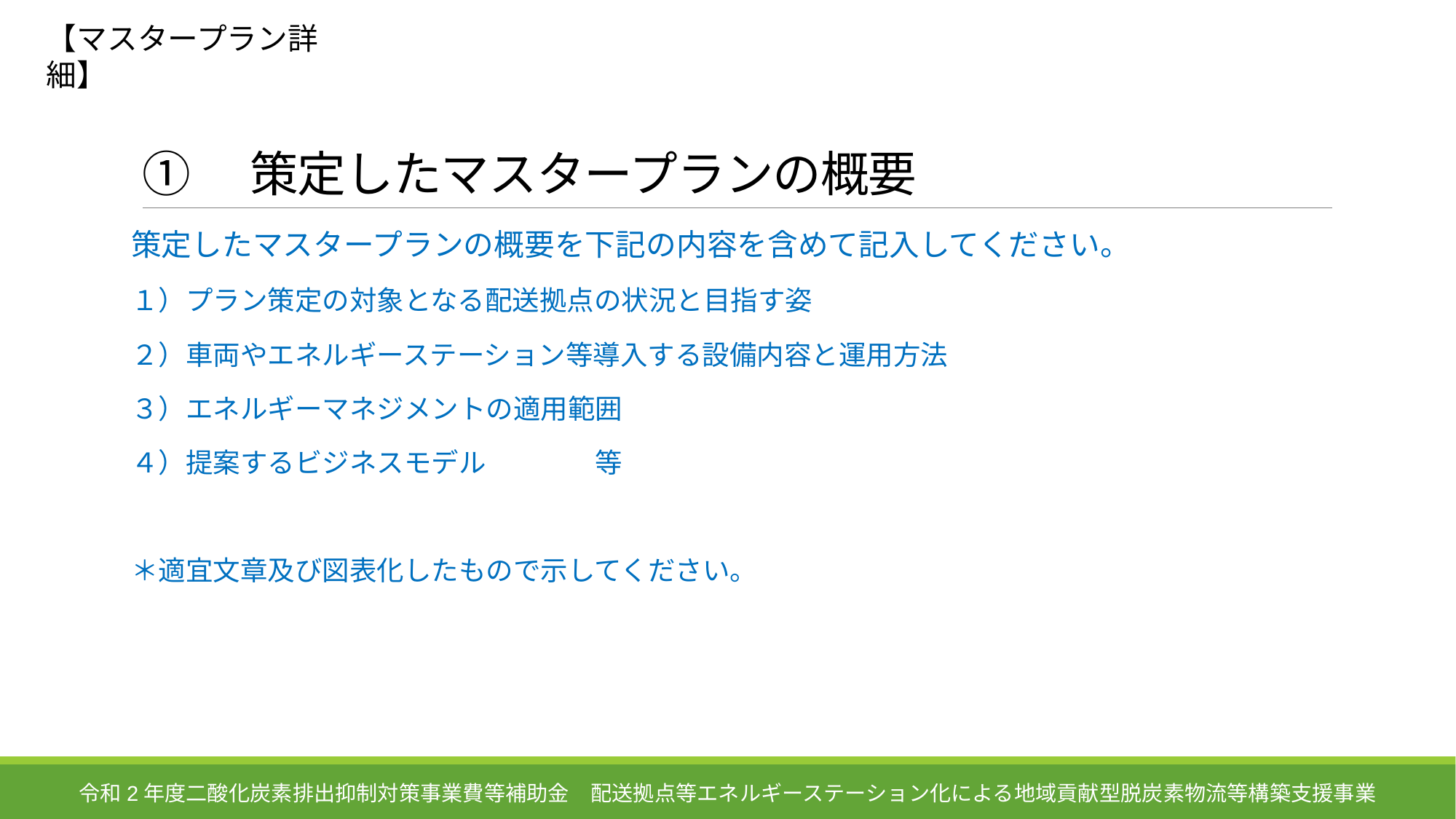

【マスタープラン詳細】
# ①　策定したマスタープランの概要
策定したマスタープランの概要を下記の内容を含めて記入してください。
１）プラン策定の対象となる配送拠点の状況と目指す姿
２）車両やエネルギーステーション等導入する設備内容と運用方法
３）エネルギーマネジメントの適用範囲
４）提案するビジネスモデル　　　　等

＊適宜文章及び図表化したもので示してください。
令和2年度二酸化炭素排出抑制対策事業費等補助金　配送拠点等エネルギーステーション化による地域貢献型脱炭素物流等構築支援事業